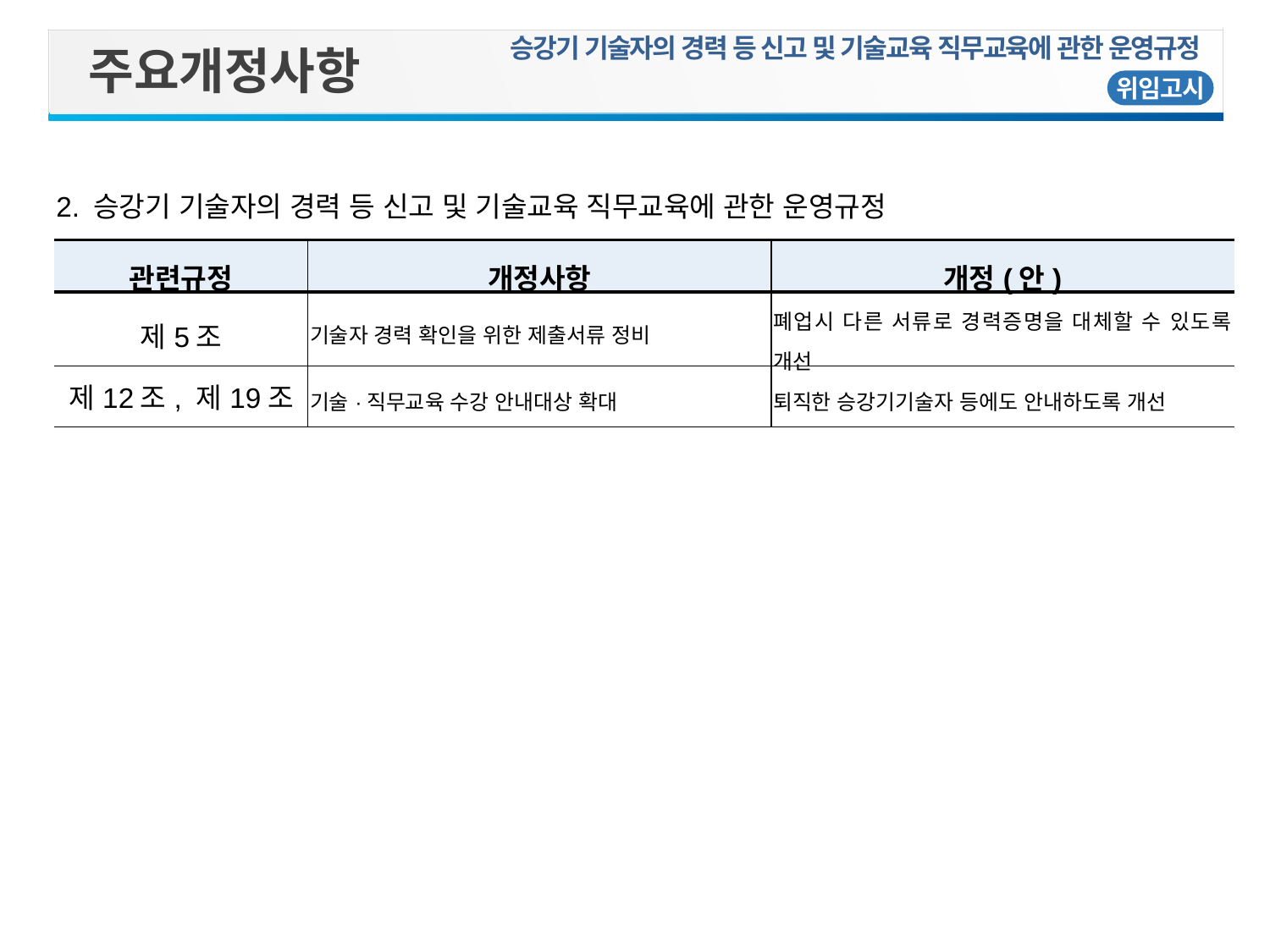

승강기 기술자의 경력 등 신고 및 기술교육 직무교육에 관한 운영규정
주요개정사항
위임고시

| 2. 승강기 기술자의 경력 등 신고 및 기술교육 직무교육에 관한 운영규정 |  |  |
| --- | --- | --- |
| 관련규정 | 개정사항 | 개정(안) |
| 제5조 | 기술자 경력 확인을 위한 제출서류 정비 | 폐업시 다른 서류로 경력증명을 대체할 수 있도록 개선 |
| 제12조, 제19조 | 기술·직무교육 수강 안내대상 확대 | 퇴직한 승강기기술자 등에도 안내하도록 개선 |